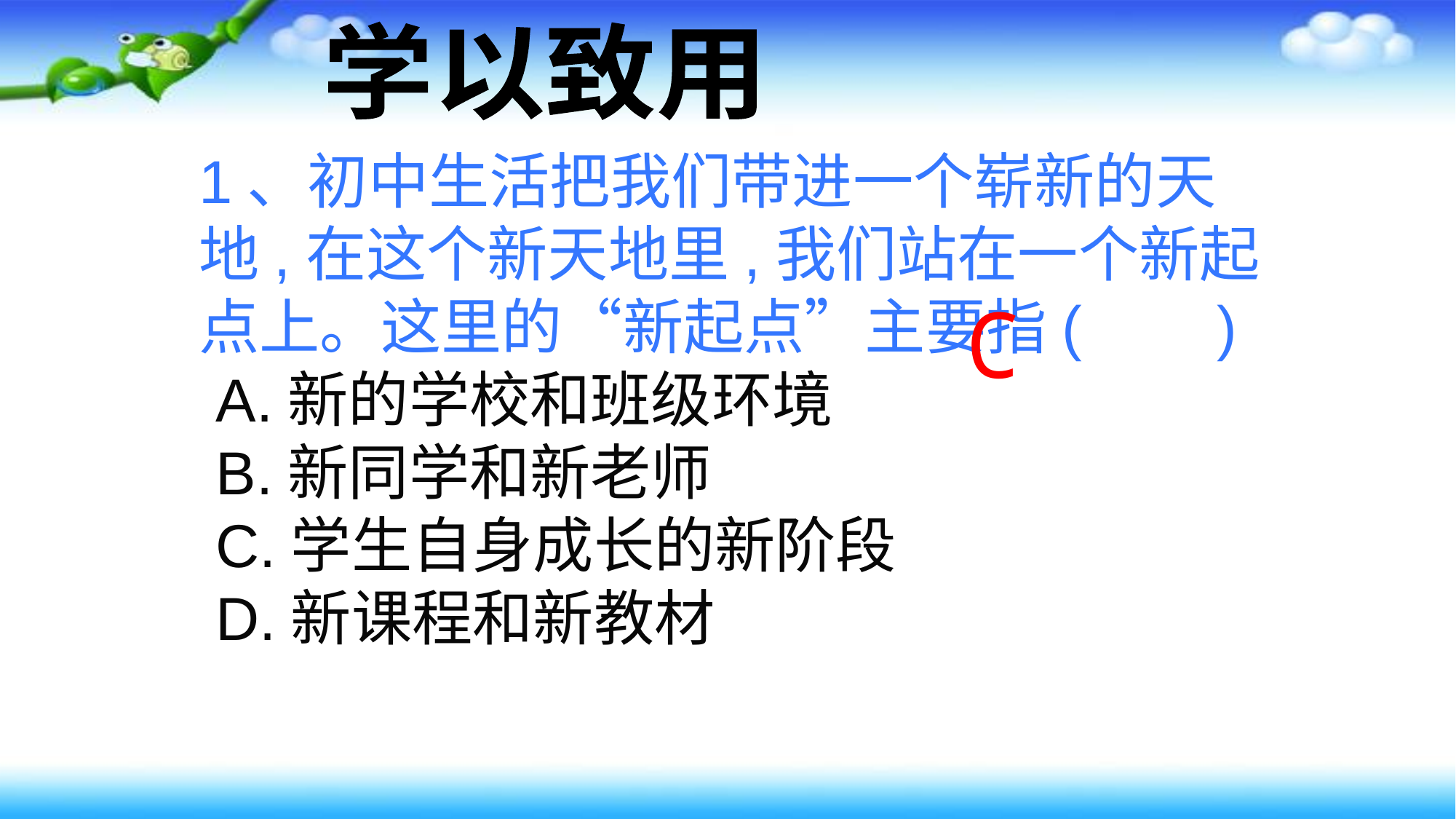

1、初中生活把我们带进一个崭新的天地,在这个新天地里,我们站在一个新起点上。这里的“新起点”主要指(        )
 A.新的学校和班级环境
 B.新同学和新老师
 C.学生自身成长的新阶段
 D.新课程和新教材
学以致用
C